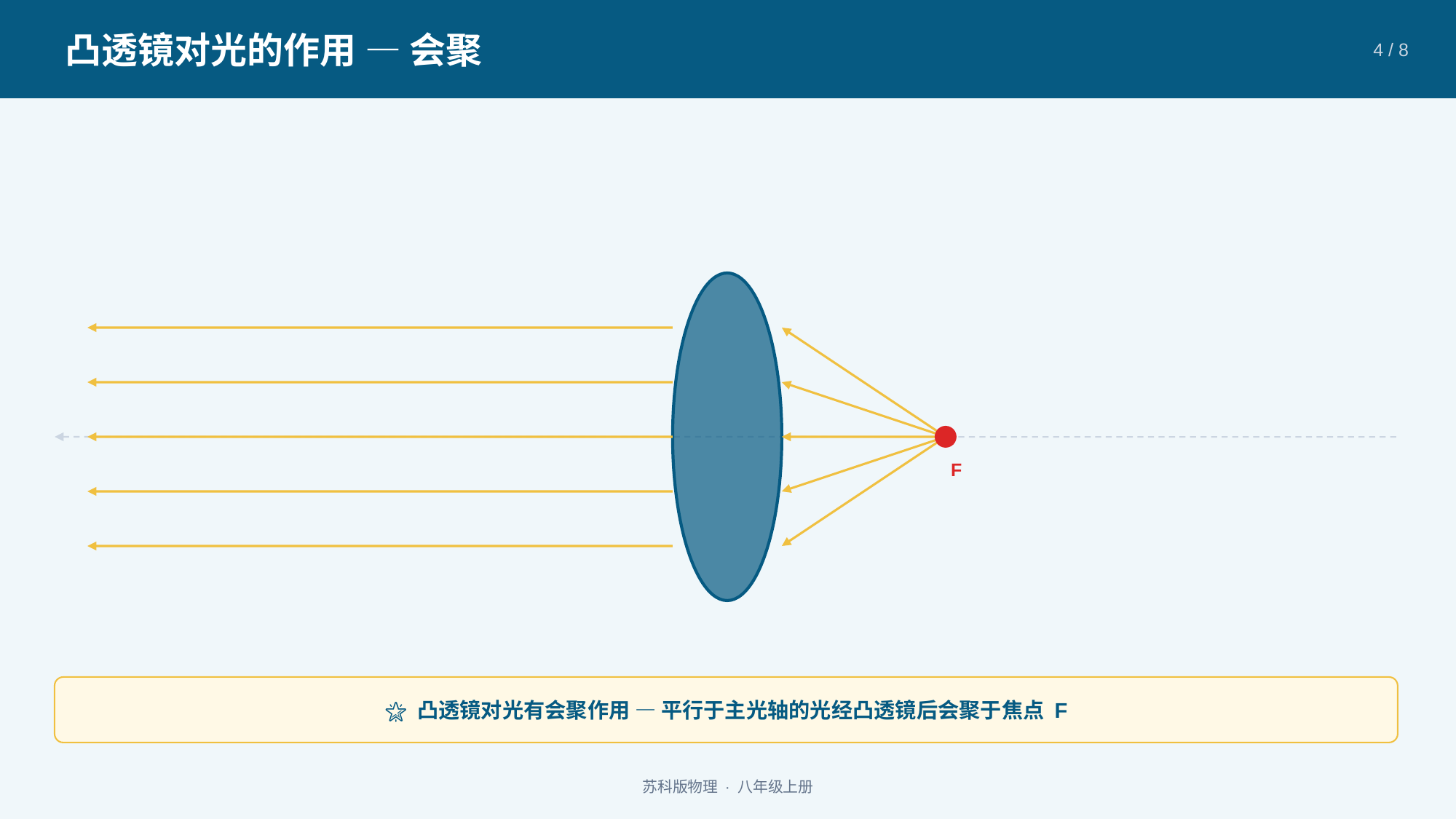

凸透镜对光的作用 — 会聚
4 / 8

F

🌟 凸透镜对光有会聚作用 — 平行于主光轴的光经凸透镜后会聚于焦点 F
苏科版物理 · 八年级上册